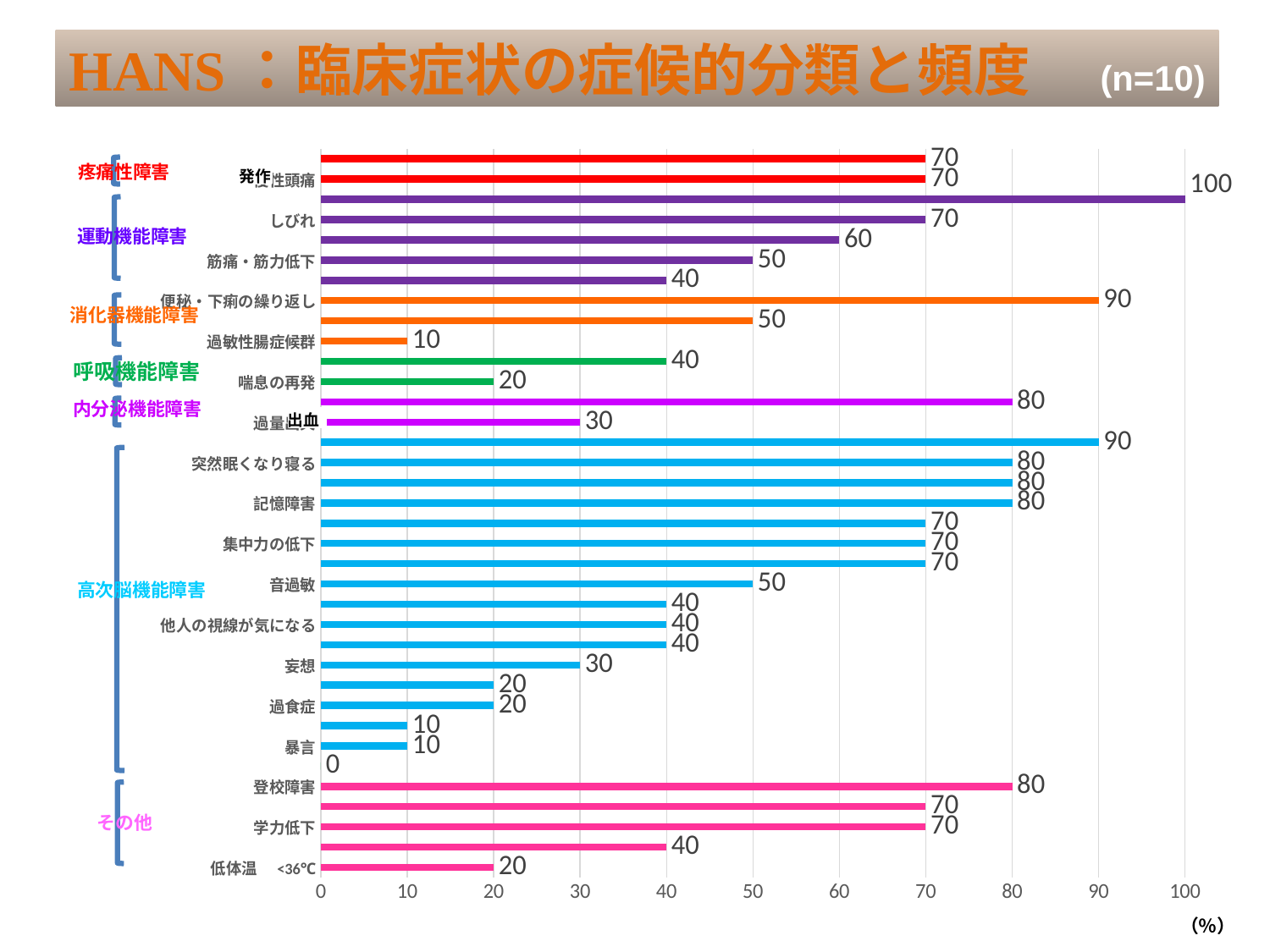

# HANS：臨床症状の症候的分類と頻度　(n=10)

### Chart

| Category | 頻度（％） |
|---|---|
| 低体温　<36℃ | 20.0 |
| 手掌の異常発汗 | 40.0 |
| 学力低下 | 70.0 |
| 発熱 | 70.0 |
| 登校障害 | 80.0 |
| 徘徊 | 0.0 |
| 暴言 | 10.0 |
| 幻視・幻聴 | 10.0 |
| 過食症 | 20.0 |
| けいれん発作 | 20.0 |
| 妄想 | 30.0 |
| 光過敏・羞明感 | 40.0 |
| 他人の視線が気になる | 40.0 |
| 見当識障害 | 40.0 |
| 音過敏 | 50.0 |
| 過剰な不安感・焦燥感 | 70.0 |
| 集中力の低下 | 70.0 |
| めまい・失神 | 70.0 |
| 記憶障害 | 80.0 |
| 睡眠障害 | 80.0 |
| 突然眠くなり寝る | 80.0 |
| 生活意識の低下・無気力 | 90.0 |
| 過量出欠 | 30.0 |
| 生理不順 | 80.0 |
| 喘息の再発 | 20.0 |
| 呼吸困難・過呼吸 | 40.0 |
| 過敏性腸症候群 | 10.0 |
| 慢性腹痛 | 50.0 |
| 便秘・下痢の繰り返し | 90.0 |
| 不随意運動 | 40.0 |
| 筋痛・筋力低下 | 50.0 |
| 関節痛・関節炎 | 60.0 |
| しびれ | 70.0 |
| だるさ・脱力感 | 100.0 |
| 慢性頭痛 | 70.0 |
| 全身痛 | 70.0 |
疼痛性障害

発作

運動機能障害

消化器機能障害
呼吸機能障害

内分泌機能障害

出血

高次脳機能障害

その他
（％）